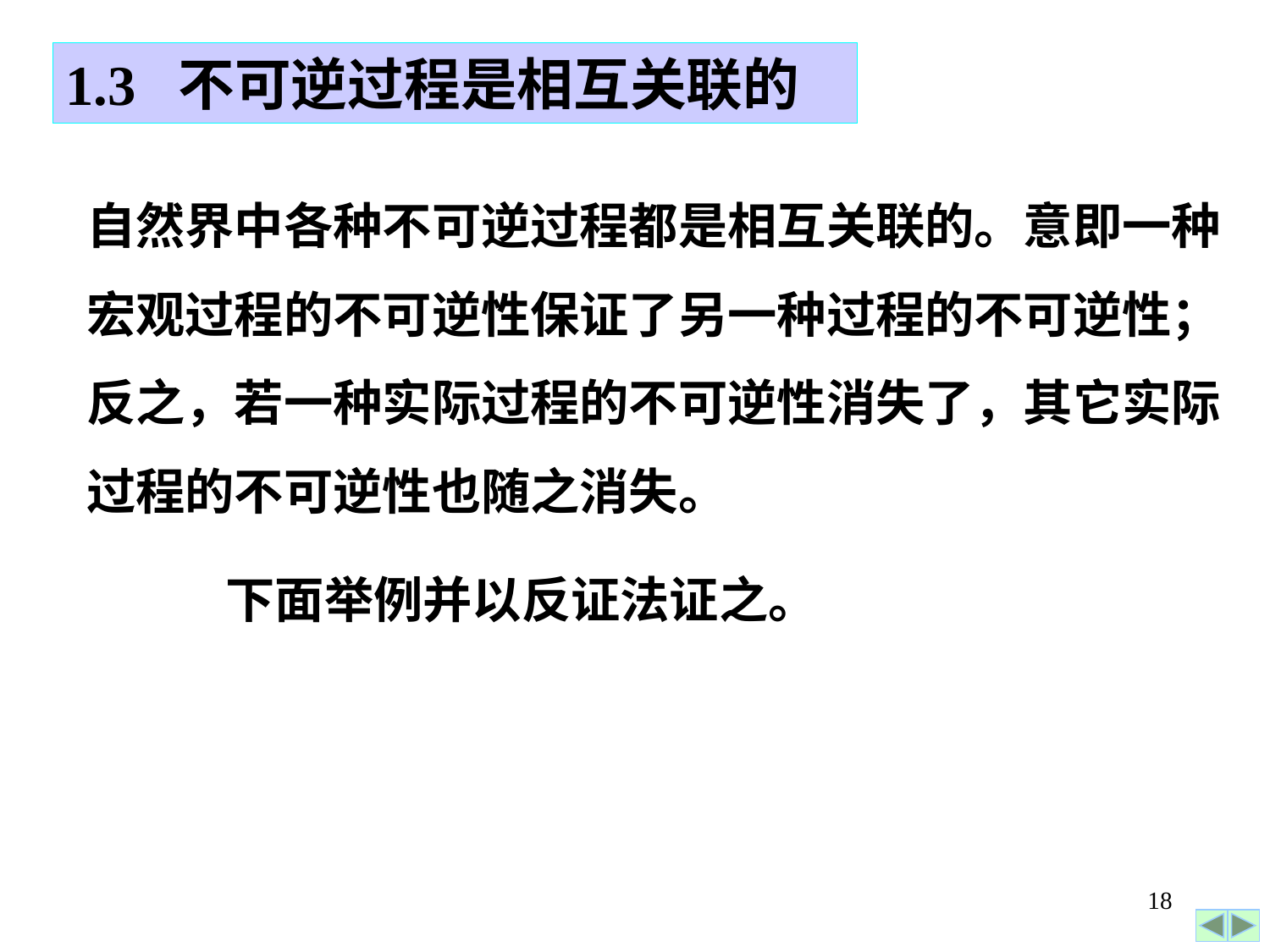

1.3  不可逆过程是相互关联的
自然界中各种不可逆过程都是相互关联的。意即一种宏观过程的不可逆性保证了另一种过程的不可逆性；反之，若一种实际过程的不可逆性消失了，其它实际过程的不可逆性也随之消失。
下面举例并以反证法证之。
18